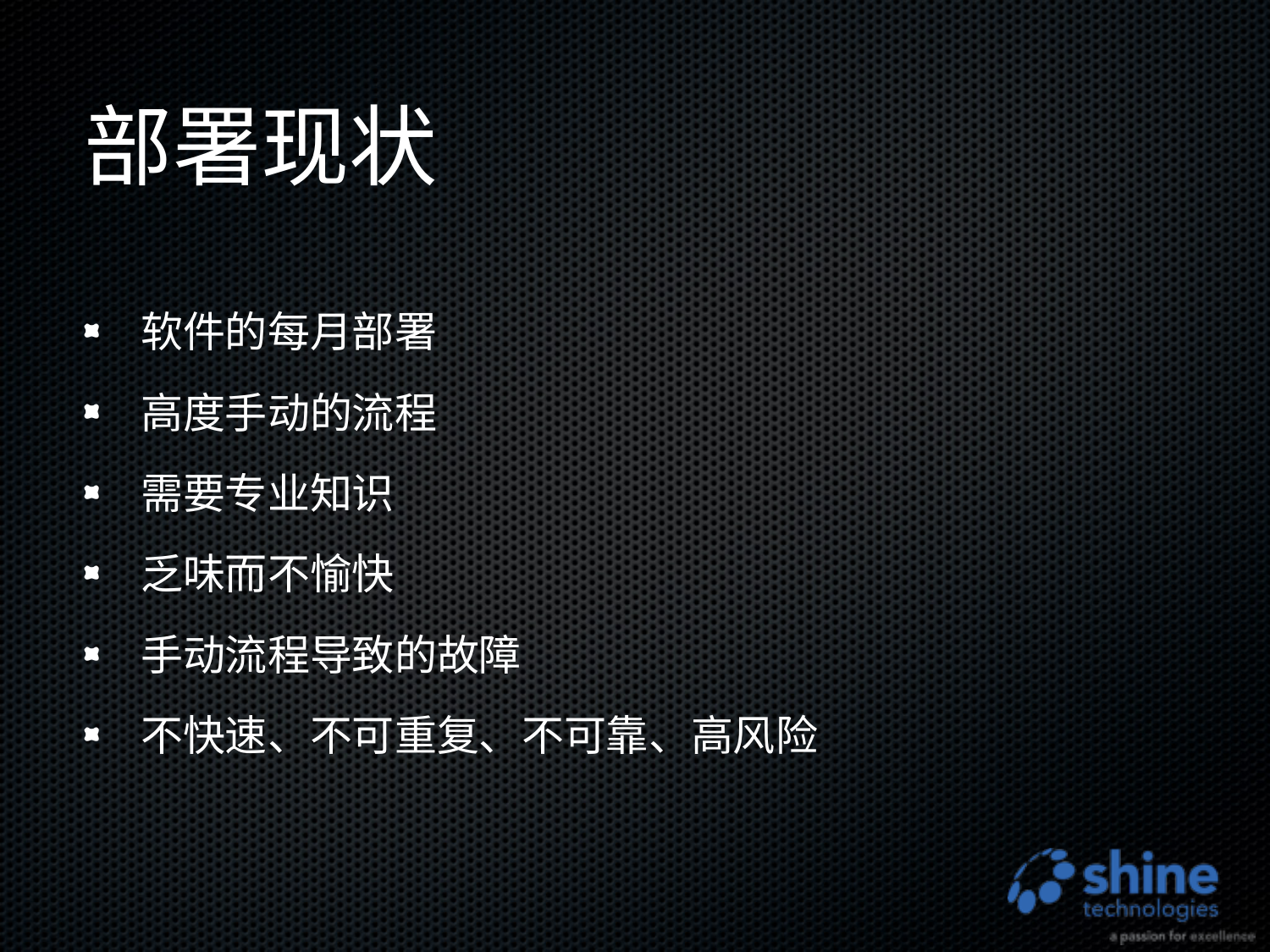

# 部署现状
软件的每月部署
高度手动的流程
需要专业知识
乏味而不愉快
手动流程导致的故障
不快速、不可重复、不可靠、高风险